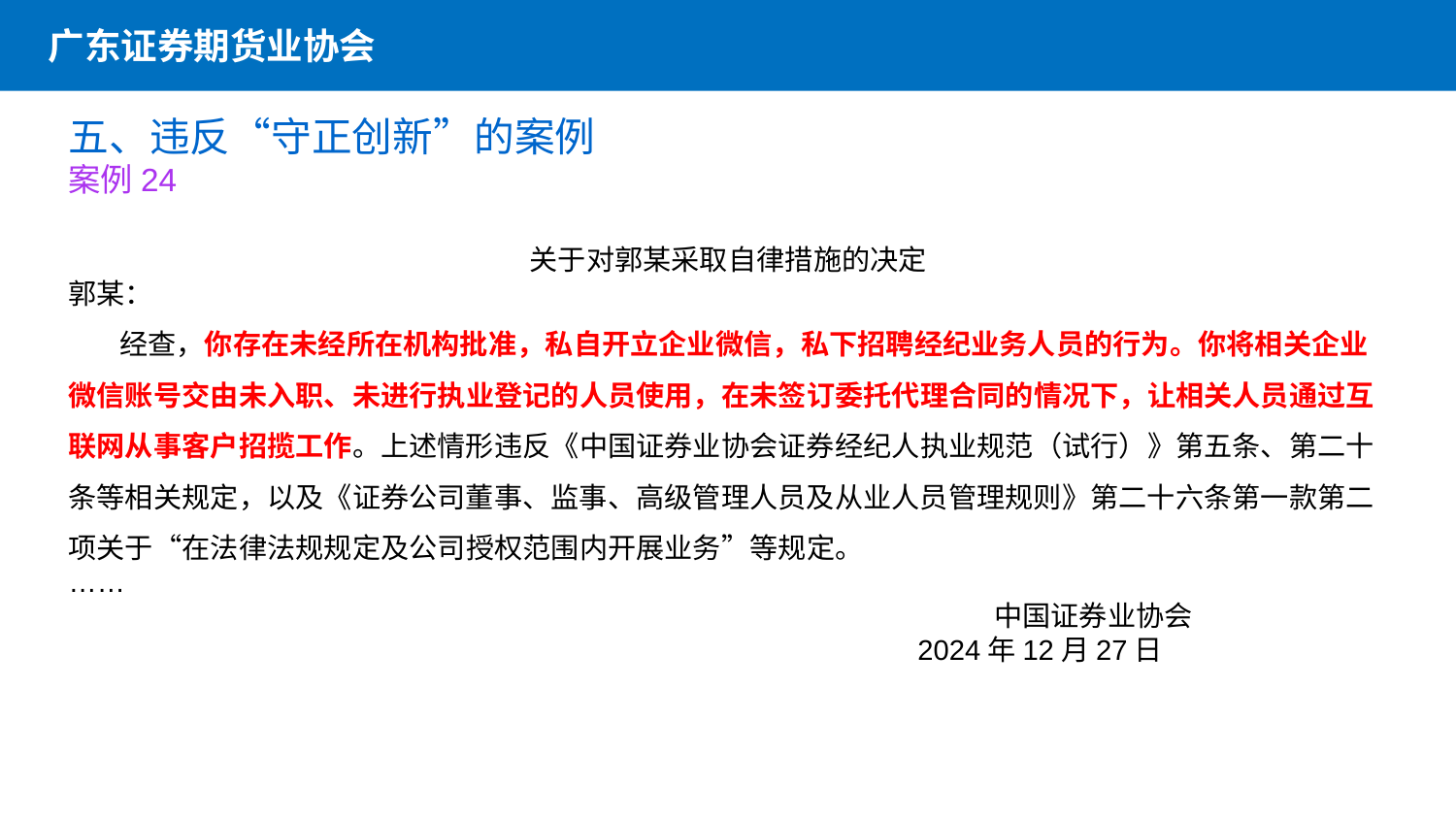

广东证券期货业协会
五、违反“守正创新”的案例
案例24

关于对郭某采取自律措施的决定
郭某：
       经查，你存在未经所在机构批准，私自开立企业微信，私下招聘经纪业务人员的行为。你将相关企业微信账号交由未入职、未进行执业登记的人员使用，在未签订委托代理合同的情况下，让相关人员通过互联网从事客户招揽工作。上述情形违反《中国证券业协会证券经纪人执业规范（试行）》第五条、第二十条等相关规定，以及《证券公司董事、监事、高级管理人员及从业人员管理规则》第二十六条第一款第二项关于“在法律法规规定及公司授权范围内开展业务”等规定。
……
                                                                                                         中国证券业协会
　　　　　　　                                                                                                      2024年12月27日